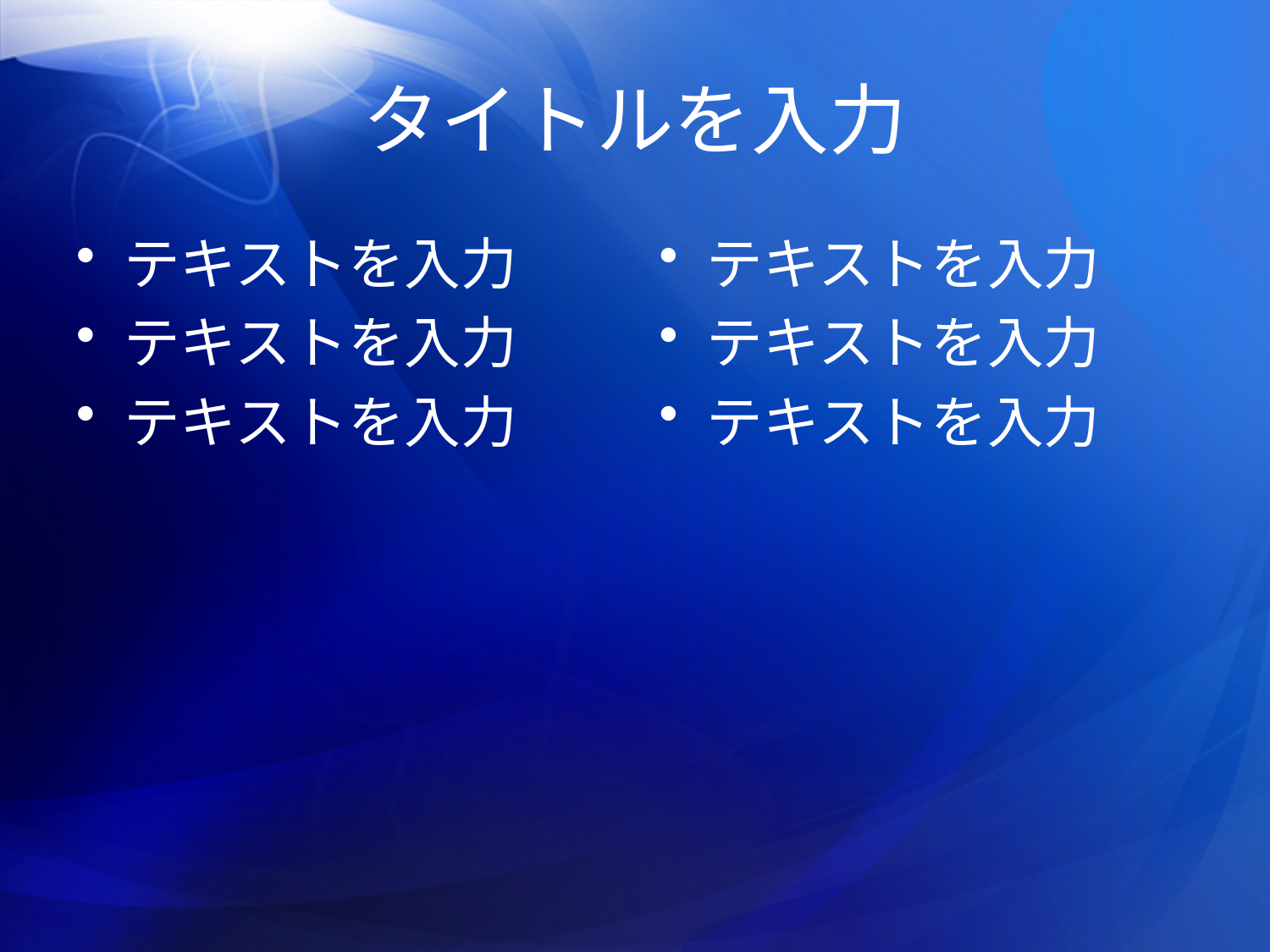

# タイトルを入力
テキストを入力
テキストを入力
テキストを入力

テキストを入力
テキストを入力
テキストを入力